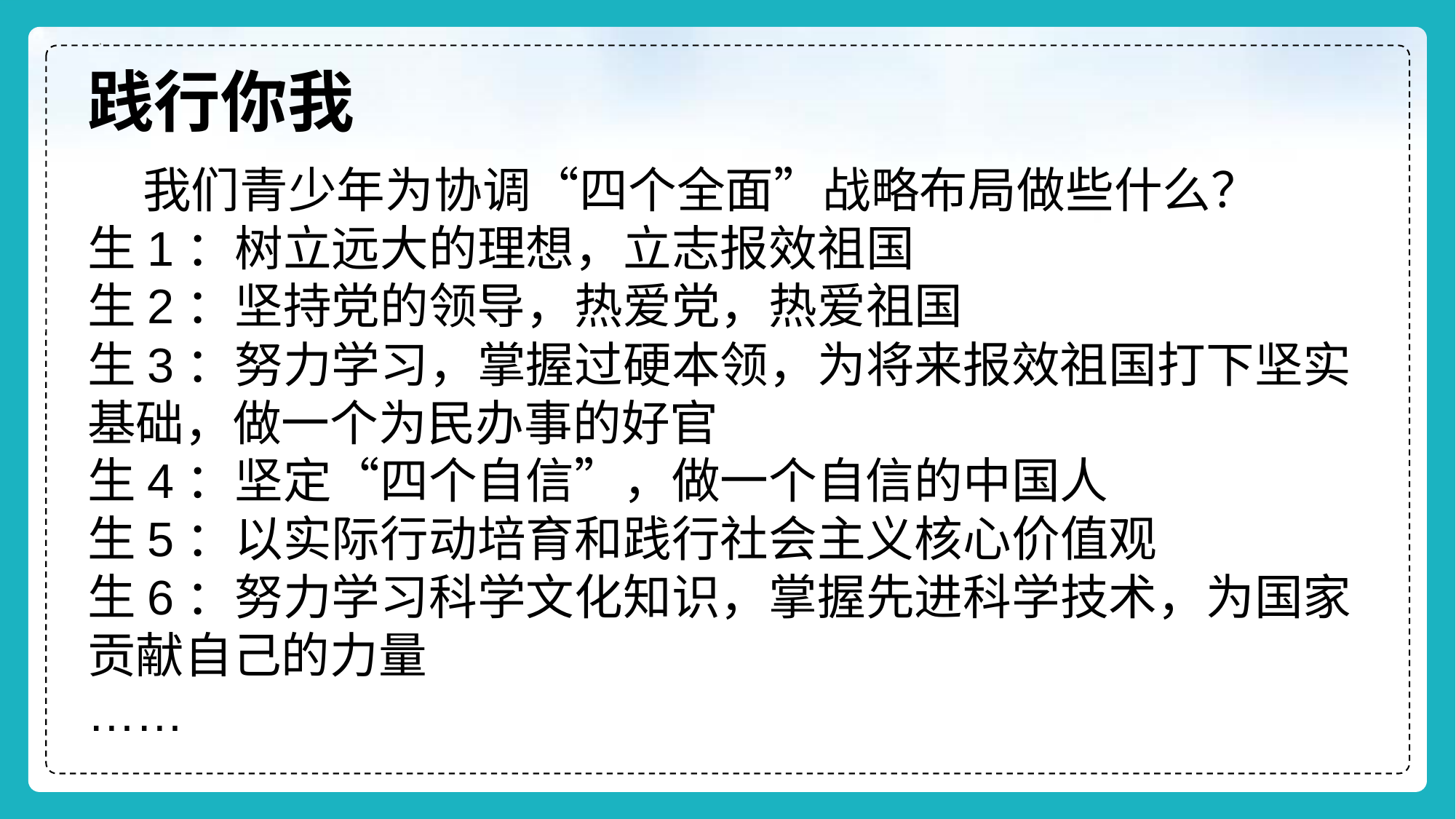

践行你我
    我们青少年为协调“四个全面”战略布局做些什么？
生1：树立远大的理想，立志报效祖国
生2：坚持党的领导，热爱党，热爱祖国
生3：努力学习，掌握过硬本领，为将来报效祖国打下坚实基础，做一个为民办事的好官
生4：坚定“四个自信”，做一个自信的中国人
生5：以实际行动培育和践行社会主义核心价值观
生6：努力学习科学文化知识，掌握先进科学技术，为国家贡献自己的力量
……